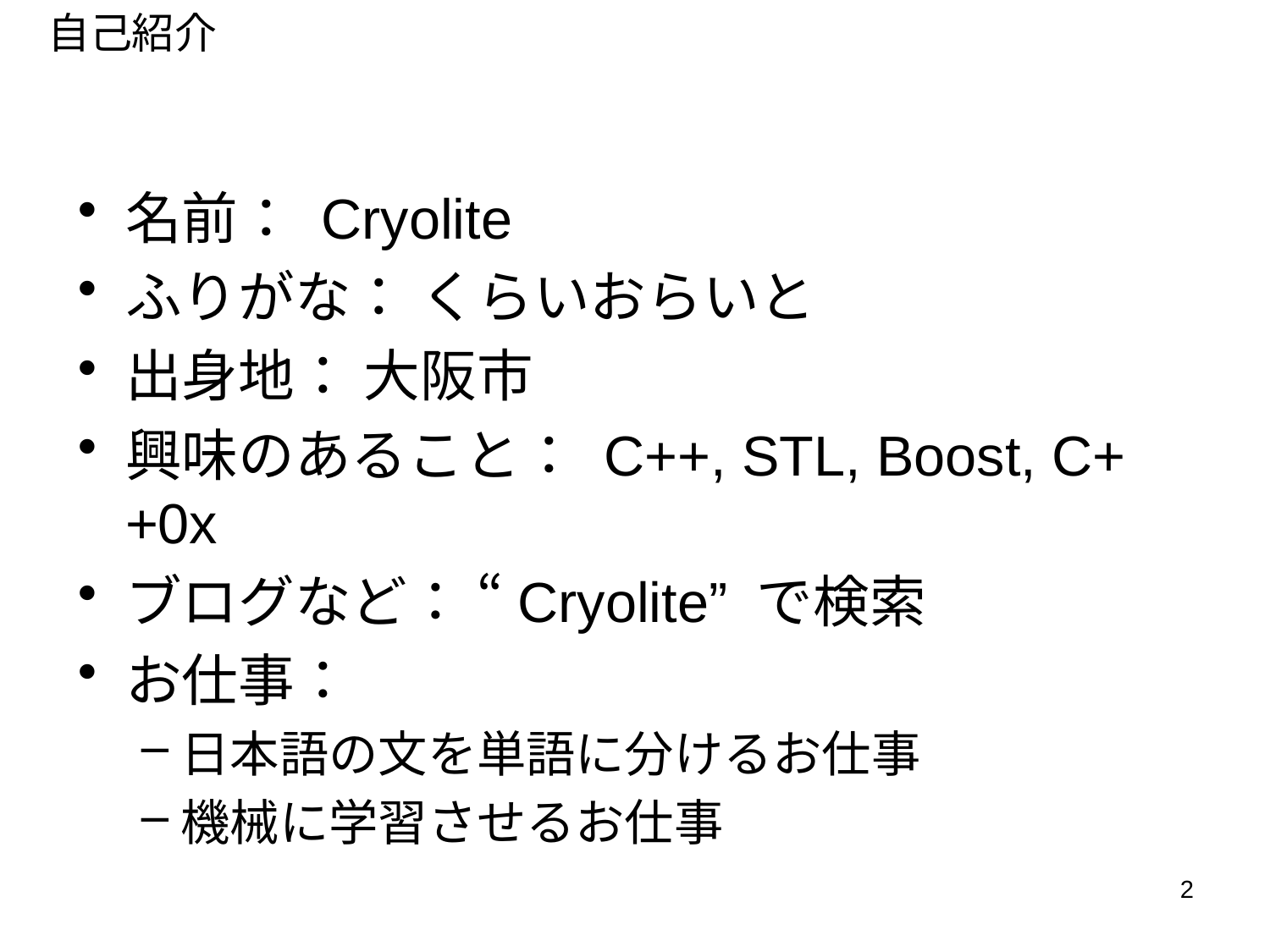

自己紹介
名前： Cryolite
ふりがな： くらいおらいと
出身地： 大阪市
興味のあること： C++, STL, Boost, C++0x
ブログなど： “Cryolite” で検索
お仕事：
日本語の文を単語に分けるお仕事
機械に学習させるお仕事

2